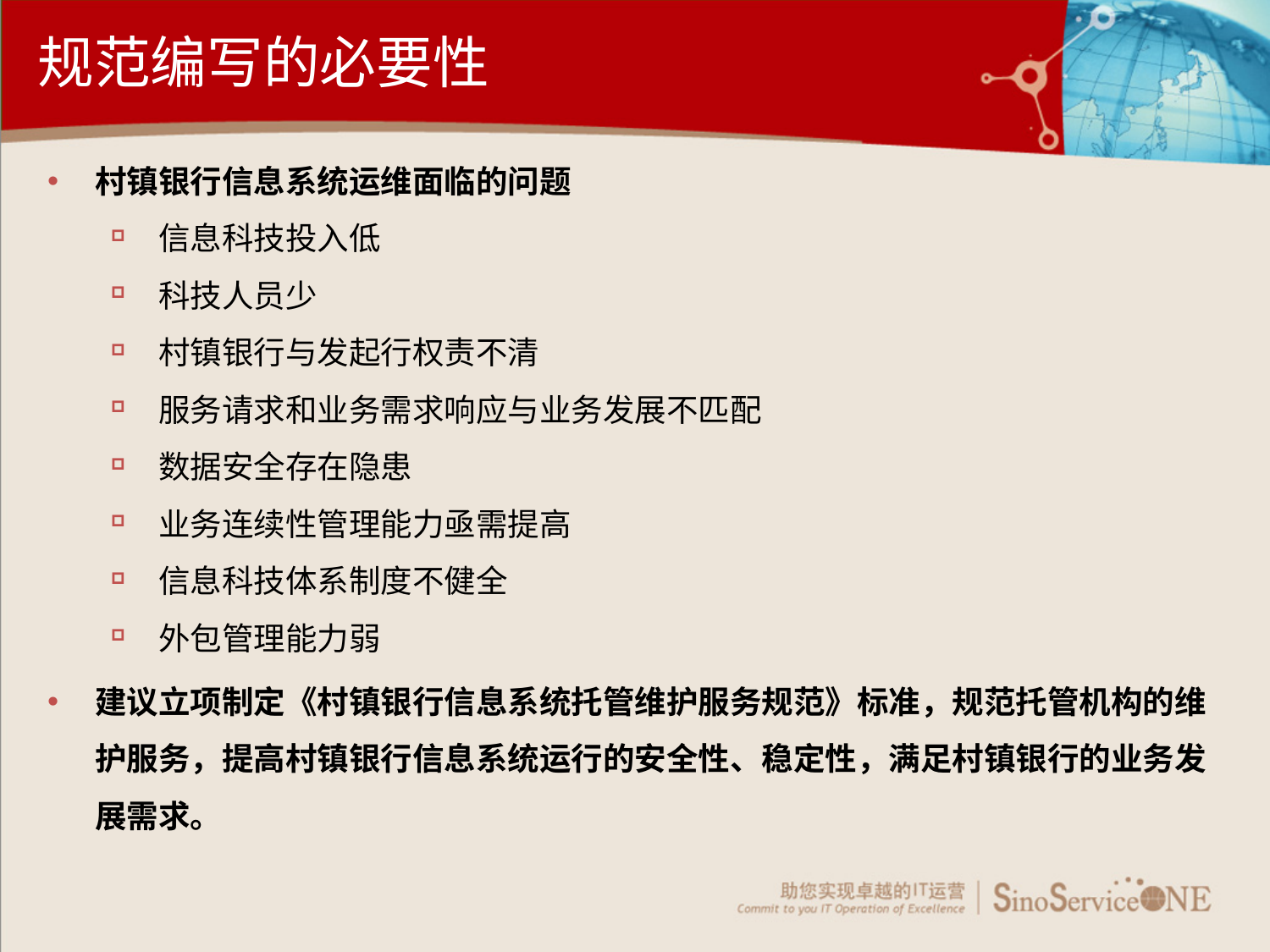

# 规范编写的必要性
村镇银行信息系统运维面临的问题
信息科技投入低
科技人员少
村镇银行与发起行权责不清
服务请求和业务需求响应与业务发展不匹配
数据安全存在隐患
业务连续性管理能力亟需提高
信息科技体系制度不健全
外包管理能力弱
建议立项制定《村镇银行信息系统托管维护服务规范》标准，规范托管机构的维护服务，提高村镇银行信息系统运行的安全性、稳定性，满足村镇银行的业务发展需求。